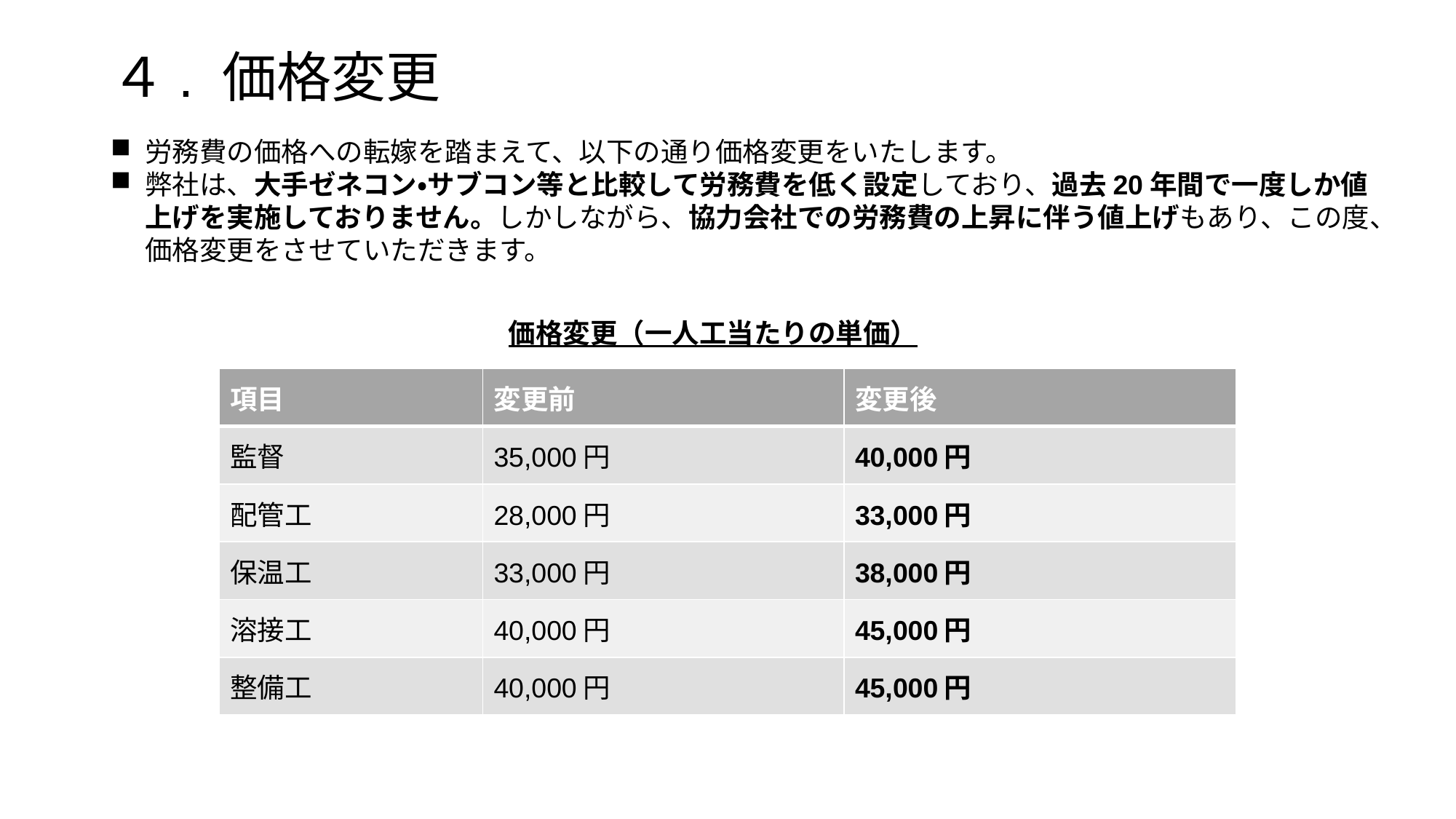

# ４. 価格変更
労務費の価格への転嫁を踏まえて、以下の通り価格変更をいたします。
弊社は、大手ゼネコン・サブコン等と比較して労務費を低く設定しており、過去20年間で一度しか値上げを実施しておりません。しかしながら、協力会社での労務費の上昇に伴う値上げもあり、この度、価格変更をさせていただきます。
価格変更（一人工当たりの単価）
| 項目 | 変更前 | 変更後 |
| --- | --- | --- |
| 監督 | 35,000円 | 40,000円 |
| 配管工 | 28,000円 | 33,000円 |
| 保温工 | 33,000円 | 38,000円 |
| 溶接工 | 40,000円 | 45,000円 |
| 整備工 | 40,000円 | 45,000円 |